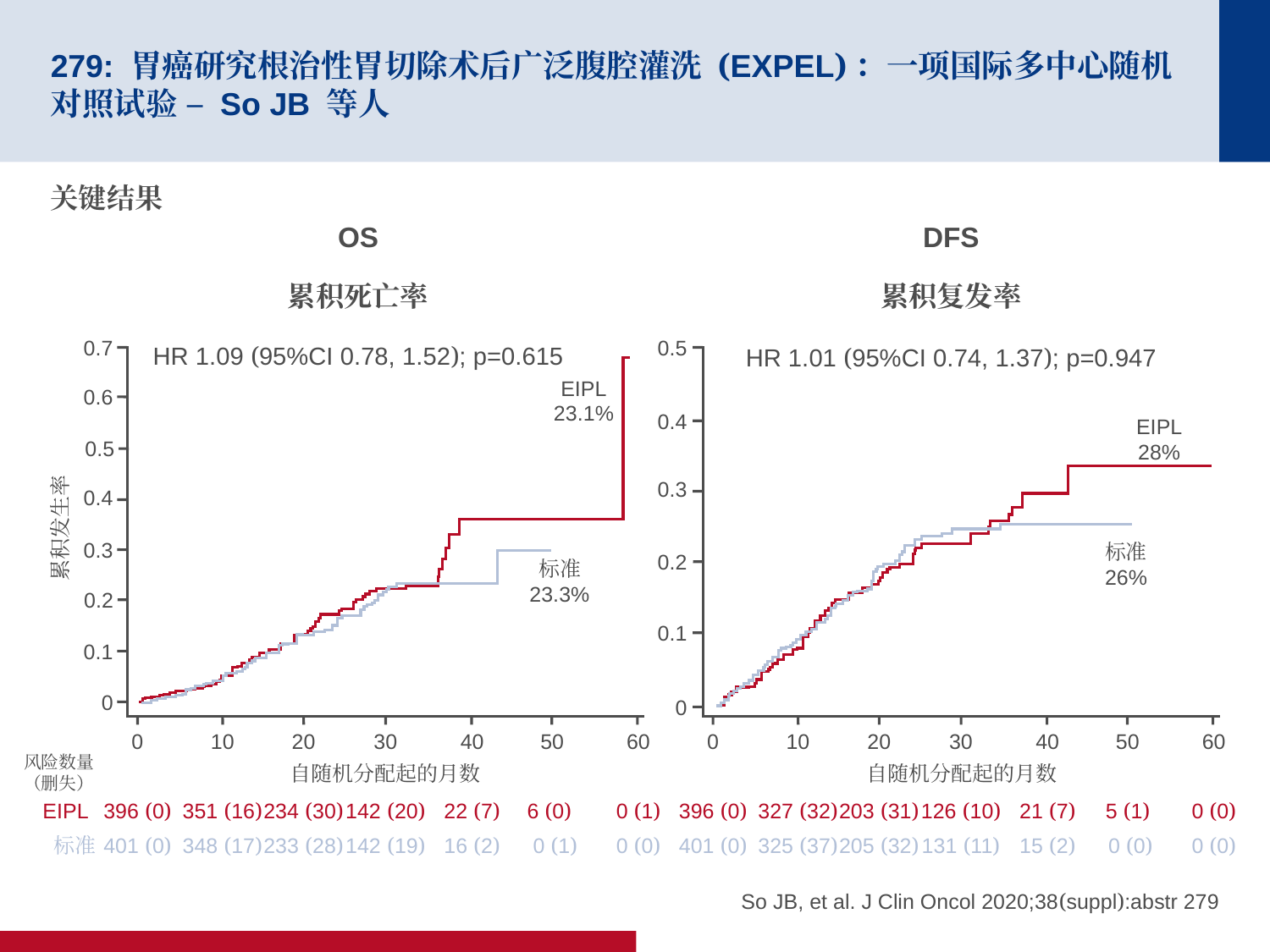

# 279: 胃癌研究根治性胃切除术后广泛腹腔灌洗 (EXPEL)：一项国际多中心随机对照试验 – So JB 等人
关键结果

OS
DFS
累积死亡率
累积复发率
0.7
0.5
HR 1.09 (95%CI 0.78, 1.52); p=0.615
HR 1.01 (95%CI 0.74, 1.37); p=0.947

EIPL
23.1%
0.6

0.4
EIPL
28%

0.5

0.3
0.4

累积发生率

0.3
标准‭
26%
0.2
标准
23.3%

0.2

0.1

0.1

0
0

0
10
20
30
40
50
60
0
10
20
30
40
50
60
风险数量
（删失）
自随机分配起的月数
自随机分配起的月数
EIPL
396 (0)
351 (16)
234 (30)
142 (20)
22 (7)
6 (0)
0 (1)
396 (0)
327 (32)
203 (31)
126 (10)
21 (7)
5 (1)
0 (0)
标准
401 (0)
348 (17)
233 (28)
142 (19)
16 (2)
 0 (1)
0 (0)
401 (0)
325 (37)
205 (32)
131 (11)
15 (2)
 0 (0)
0 (0)
So JB, et al. J Clin Oncol 2020;38(suppl):abstr 279